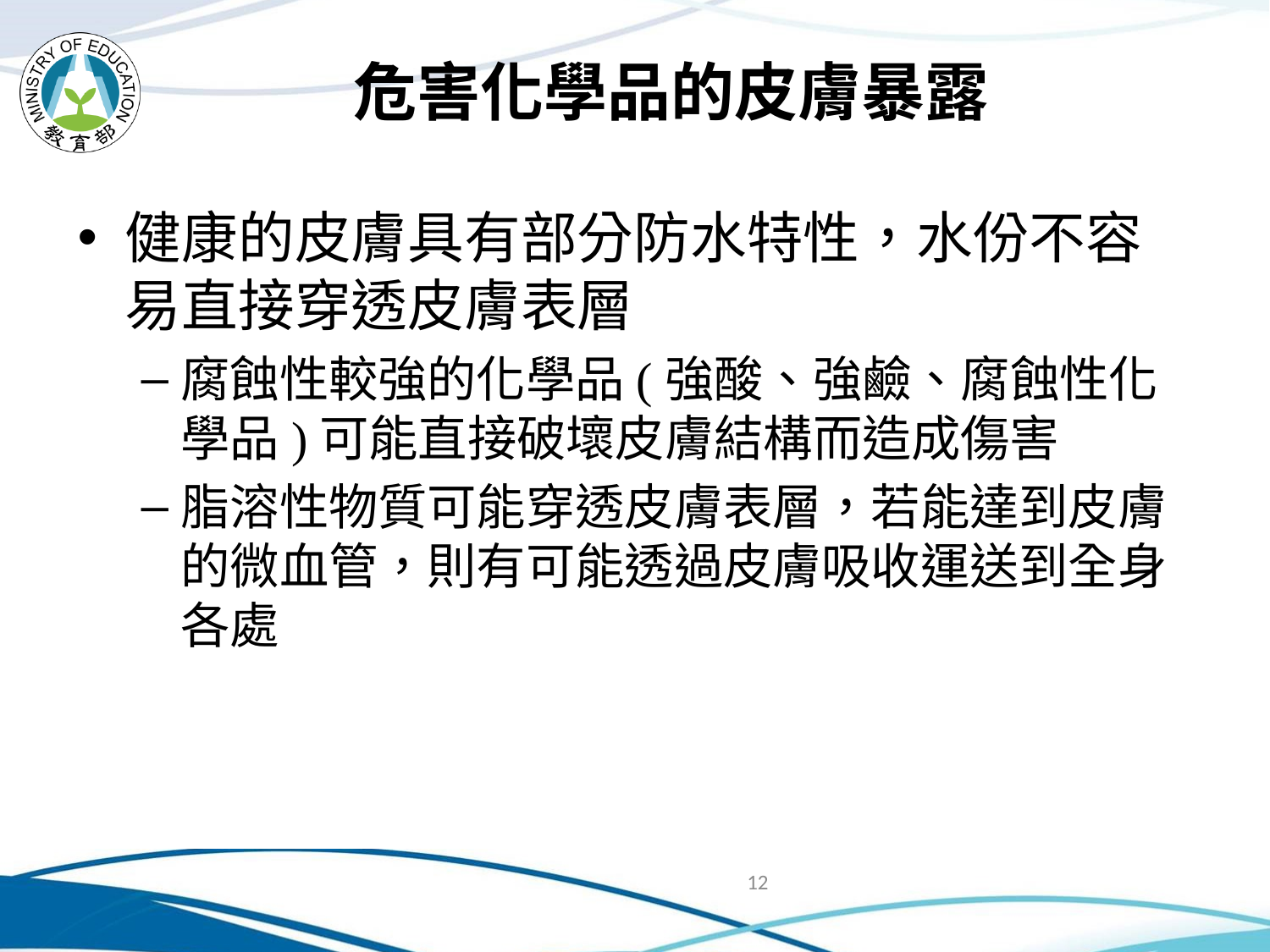

# 危害化學品的皮膚暴露
健康的皮膚具有部分防水特性，水份不容易直接穿透皮膚表層
腐蝕性較強的化學品(強酸、強鹼、腐蝕性化學品)可能直接破壞皮膚結構而造成傷害
脂溶性物質可能穿透皮膚表層，若能達到皮膚的微血管，則有可能透過皮膚吸收運送到全身各處
12